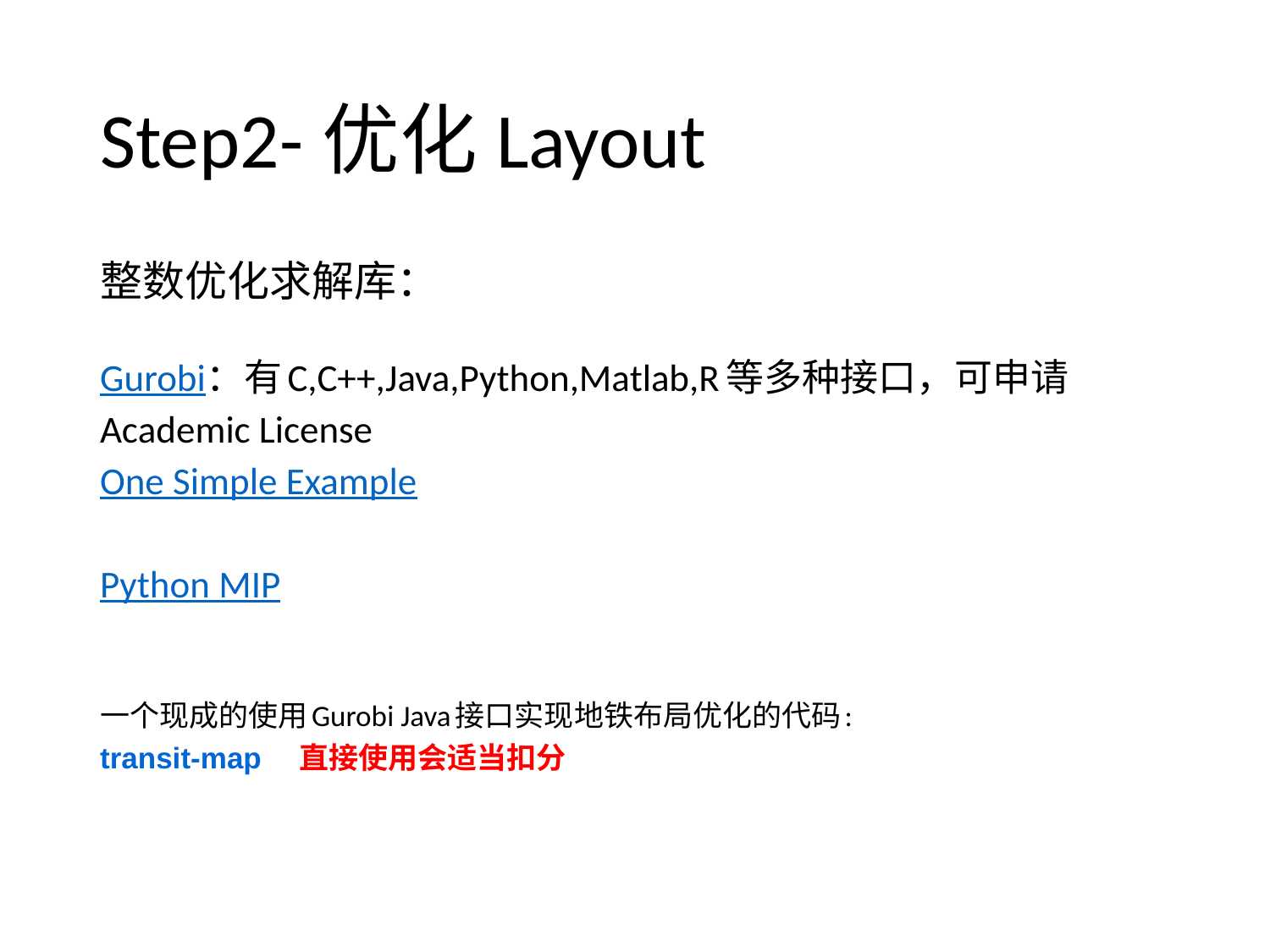

# Step2-优化Layout
整数优化求解库：

Gurobi：有C,C++,Java,Python,Matlab,R等多种接口，可申请
Academic License
One Simple Example

Python MIP

一个现成的使用Gurobi Java接口实现地铁布局优化的代码:
transit-map    直接使用会适当扣分